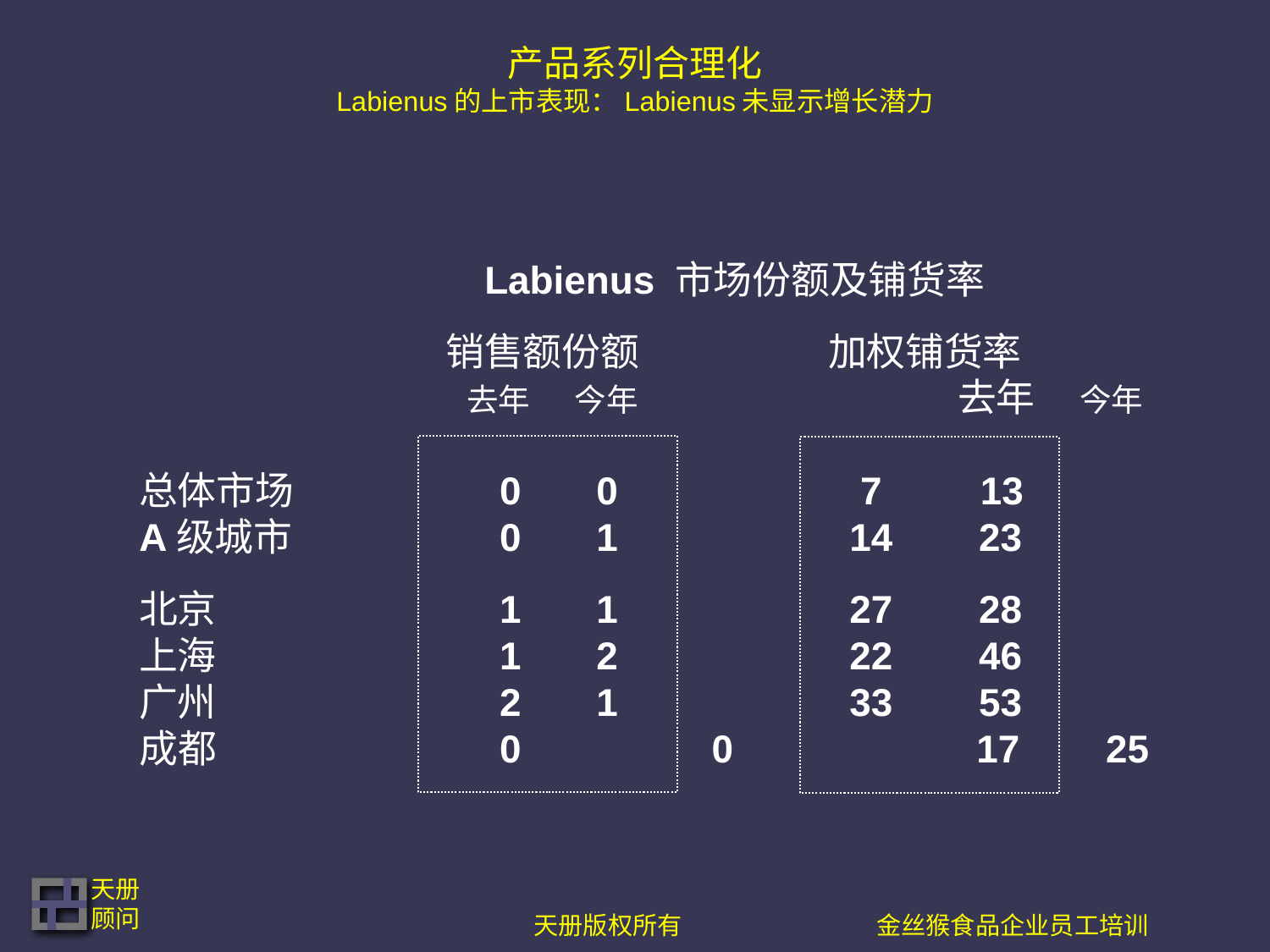

# 产品系列合理化 Labienus的上市表现：Labienus未显示增长潜力
                                Labienus 市场份额及铺货率

		    销售额份额  	     加权铺货率
                                    去年     今年 	                 去年     今年

总体市场	         0       0 	 	        7            13
A级城市	         0       1		       14        23

北京	         	         1       1	 	       27        28
上海 		         1       2 	 	       22        46
广州		         2       1	 	       33        53
成都		         0	      0 	 	       17        25

34